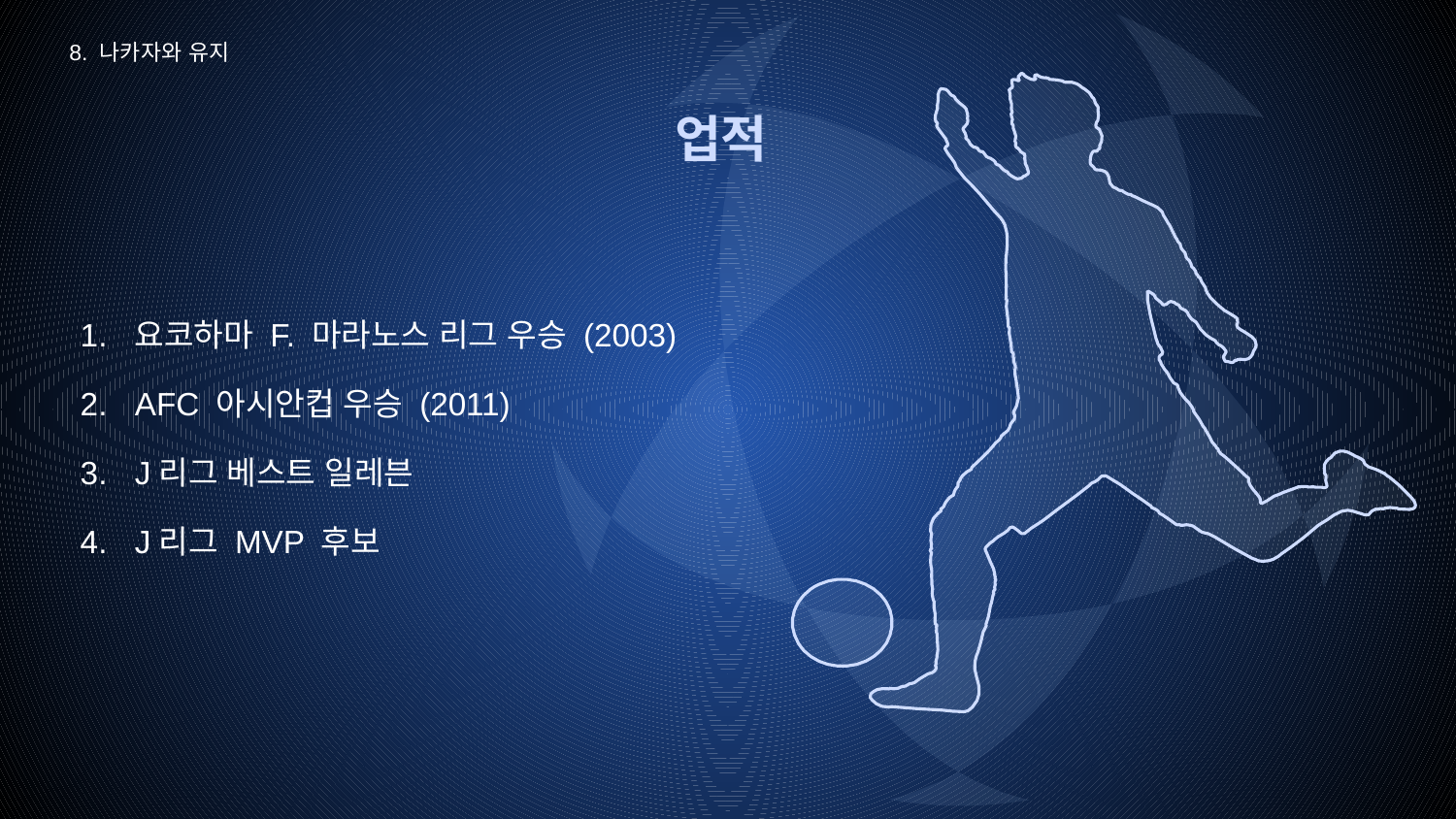

8. 나카자와 유지

# 업적
요코하마 F. 마라노스 리그 우승 (2003)
AFC 아시안컵 우승 (2011)
J리그 베스트 일레븐
J리그 MVP 후보